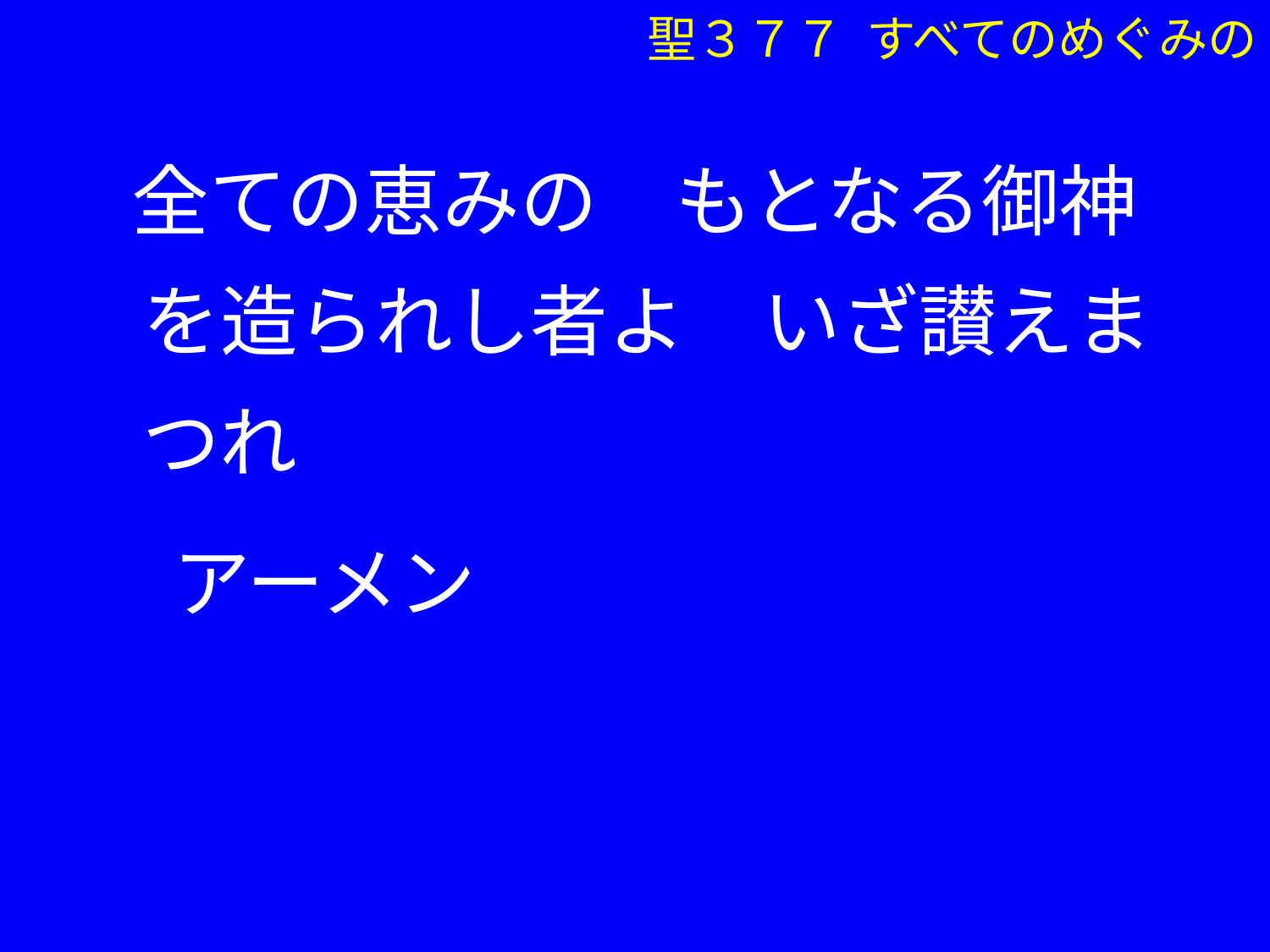

聖３７７  すべてのめぐみの
 全ての恵みの　もとなる御神を造られし者よ　いざ讃えまつれ
　アーメン